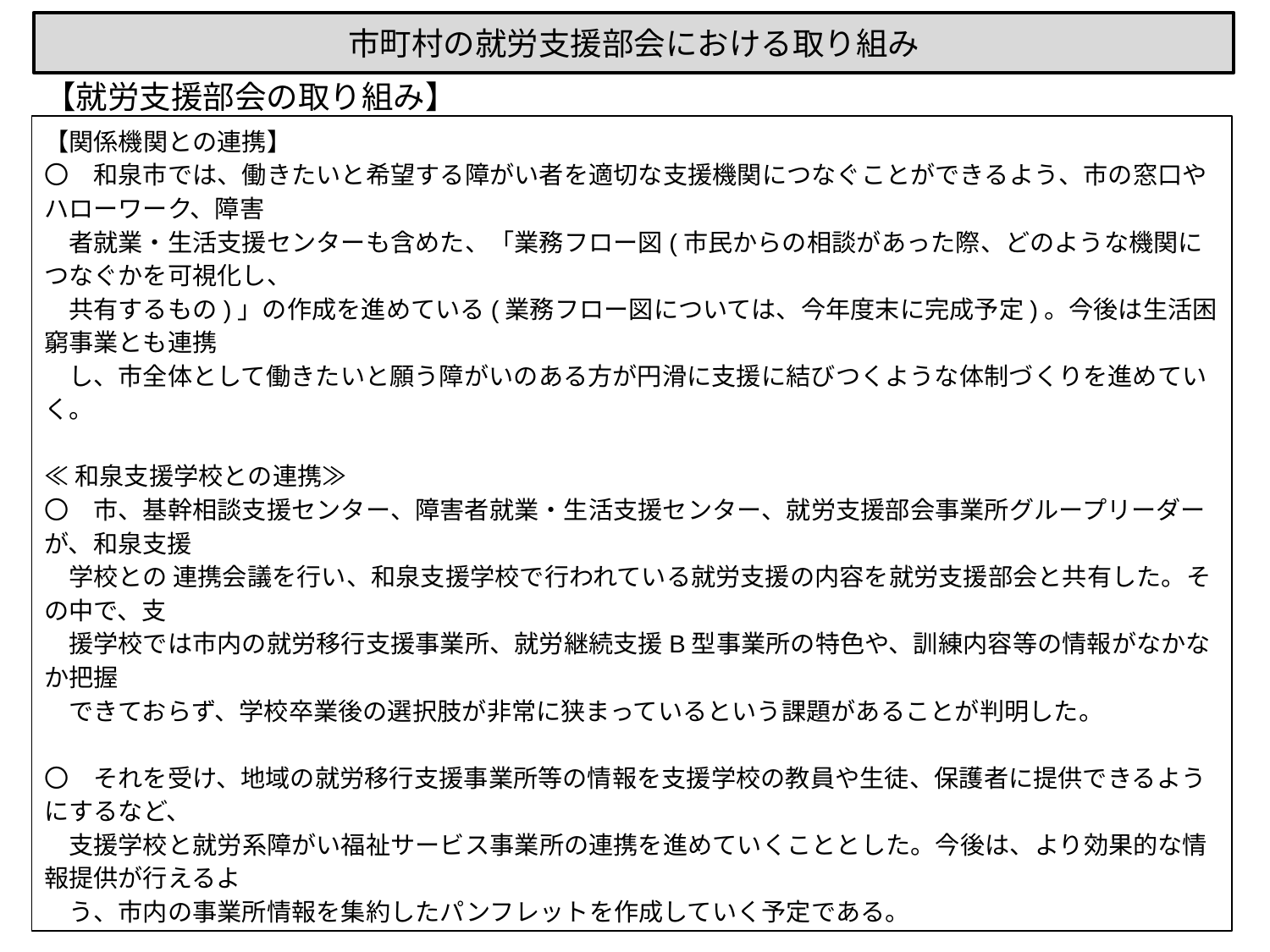

市町村の就労支援部会における取り組み
【就労支援部会の取り組み】
【関係機関との連携】
〇　和泉市では、働きたいと希望する障がい者を適切な支援機関につなぐことができるよう、市の窓口やハローワーク、障害
　者就業・生活支援センターも含めた、「業務フロー図(市民からの相談があった際、どのような機関につなぐかを可視化し、
　共有するもの)」の作成を進めている(業務フロー図については、今年度末に完成予定)。今後は生活困窮事業とも連携
　し、市全体として働きたいと願う障がいのある方が円滑に支援に結びつくような体制づくりを進めていく。

≪和泉支援学校との連携≫
〇　市、基幹相談支援センター、障害者就業・生活支援センター、就労支援部会事業所グループリーダーが、和泉支援
　学校との 連携会議を行い、和泉支援学校で行われている就労支援の内容を就労支援部会と共有した。その中で、支
　援学校では市内の就労移行支援事業所、就労継続支援B型事業所の特色や、訓練内容等の情報がなかなか把握
　できておらず、学校卒業後の選択肢が非常に狭まっているという課題があることが判明した。

〇　それを受け、地域の就労移行支援事業所等の情報を支援学校の教員や生徒、保護者に提供できるようにするなど、
　支援学校と就労系障がい福祉サービス事業所の連携を進めていくこととした。今後は、より効果的な情報提供が行えるよ
　う、市内の事業所情報を集約したパンフレットを作成していく予定である。

≪泉大津公共職業安定所(ハローワーク)≫
〇　和泉市では「管内に企業等が少なく、障がい者雇用や実習を実施できる資源が少ない」という課題を抱えており、その
　対応策をハローワークと共に検討しているところである。

〇　今後は、就労支援部会の取り組みの１つとして、市内の就労系障がい福祉サービス事業所とハローワークとの連携を
　進め、①ハローワークが主催する企業向けセミナー等で、就労系障がい福祉サービス事業所の紹介を行う、②ハローワー
　クに今後作成する市内の事業所情報を集約したパンフレットを設置してもらい、障がい者本人のみならず、雇用
　の相談に来た企業にも事業所情報が提供できるように進めていく予定である。